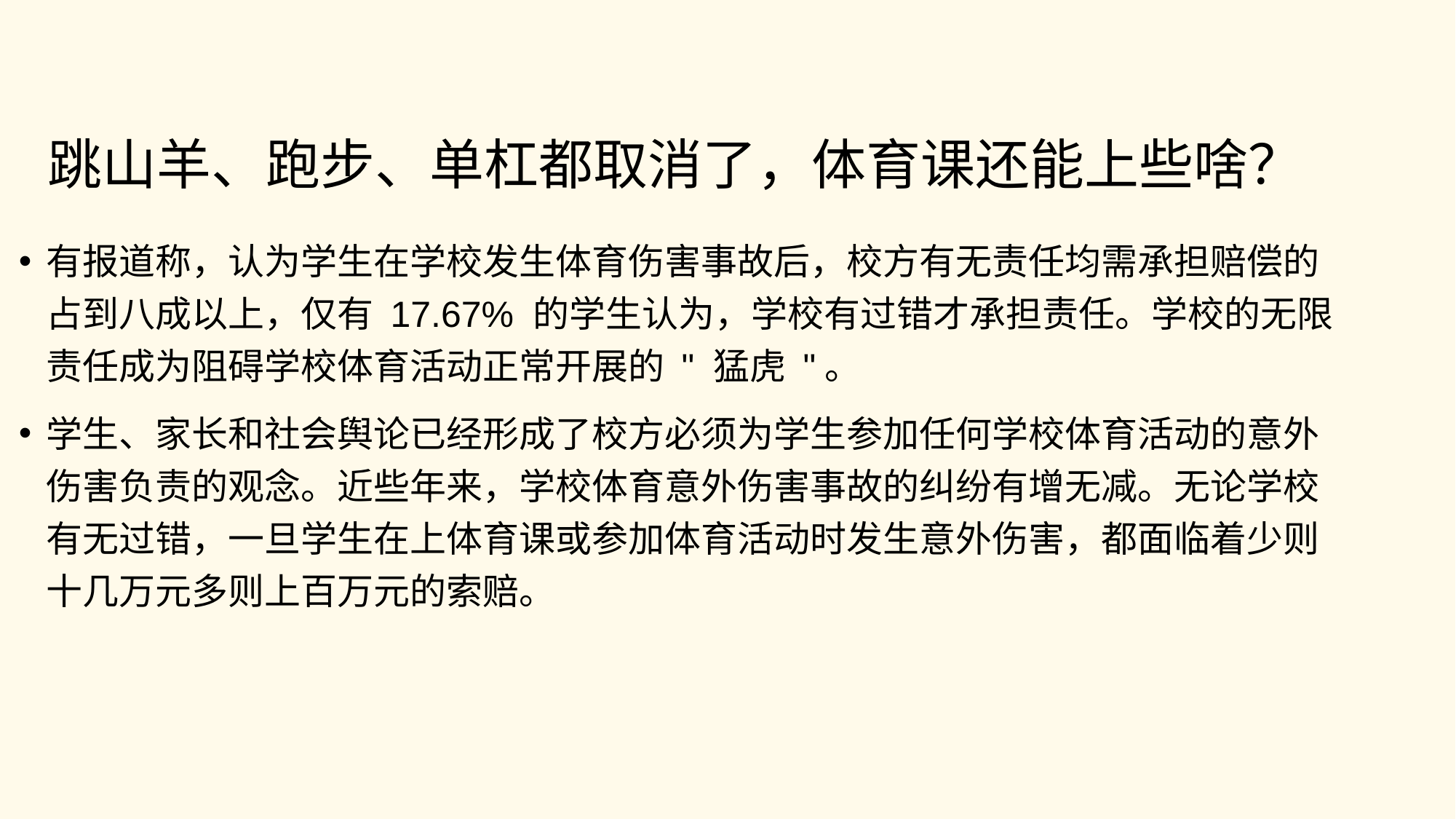

# 跳山羊、跑步、单杠都取消了，体育课还能上些啥？
有报道称，认为学生在学校发生体育伤害事故后，校方有无责任均需承担赔偿的占到八成以上，仅有 17.67% 的学生认为，学校有过错才承担责任。学校的无限责任成为阻碍学校体育活动正常开展的 " 猛虎 "。
学生、家长和社会舆论已经形成了校方必须为学生参加任何学校体育活动的意外伤害负责的观念。近些年来，学校体育意外伤害事故的纠纷有增无减。无论学校有无过错，一旦学生在上体育课或参加体育活动时发生意外伤害，都面临着少则十几万元多则上百万元的索赔。